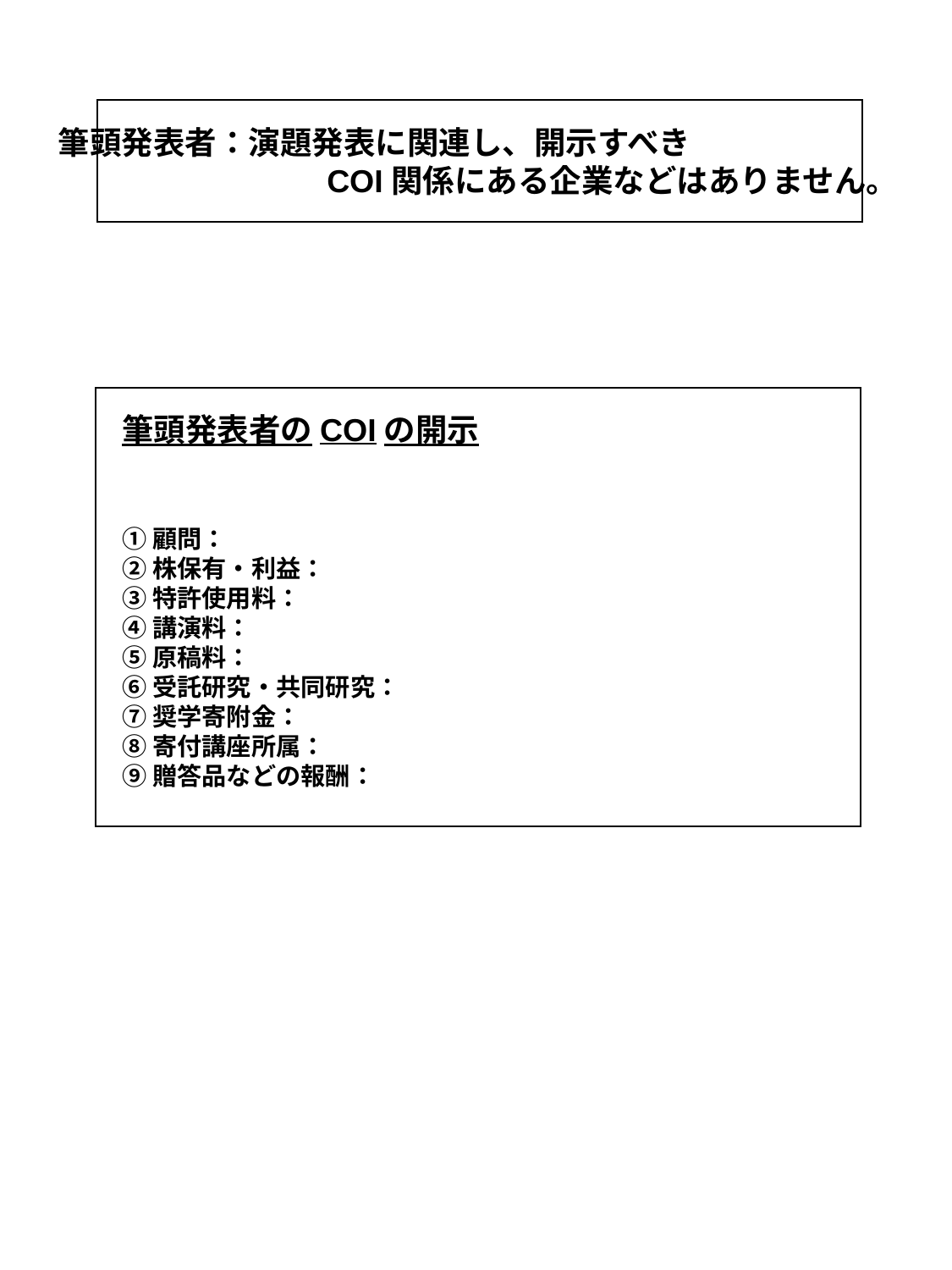

筆頭発表者：演題発表に関連し、開示すべき
　　　　　　　　 COI関係にある企業などはありません。

筆頭発表者のCOIの開示

①顧問：
②株保有・利益：
③特許使用料：
④講演料：
⑤原稿料：
⑥受託研究・共同研究：
⑦奨学寄附金：
⑧寄付講座所属：
⑨贈答品などの報酬：